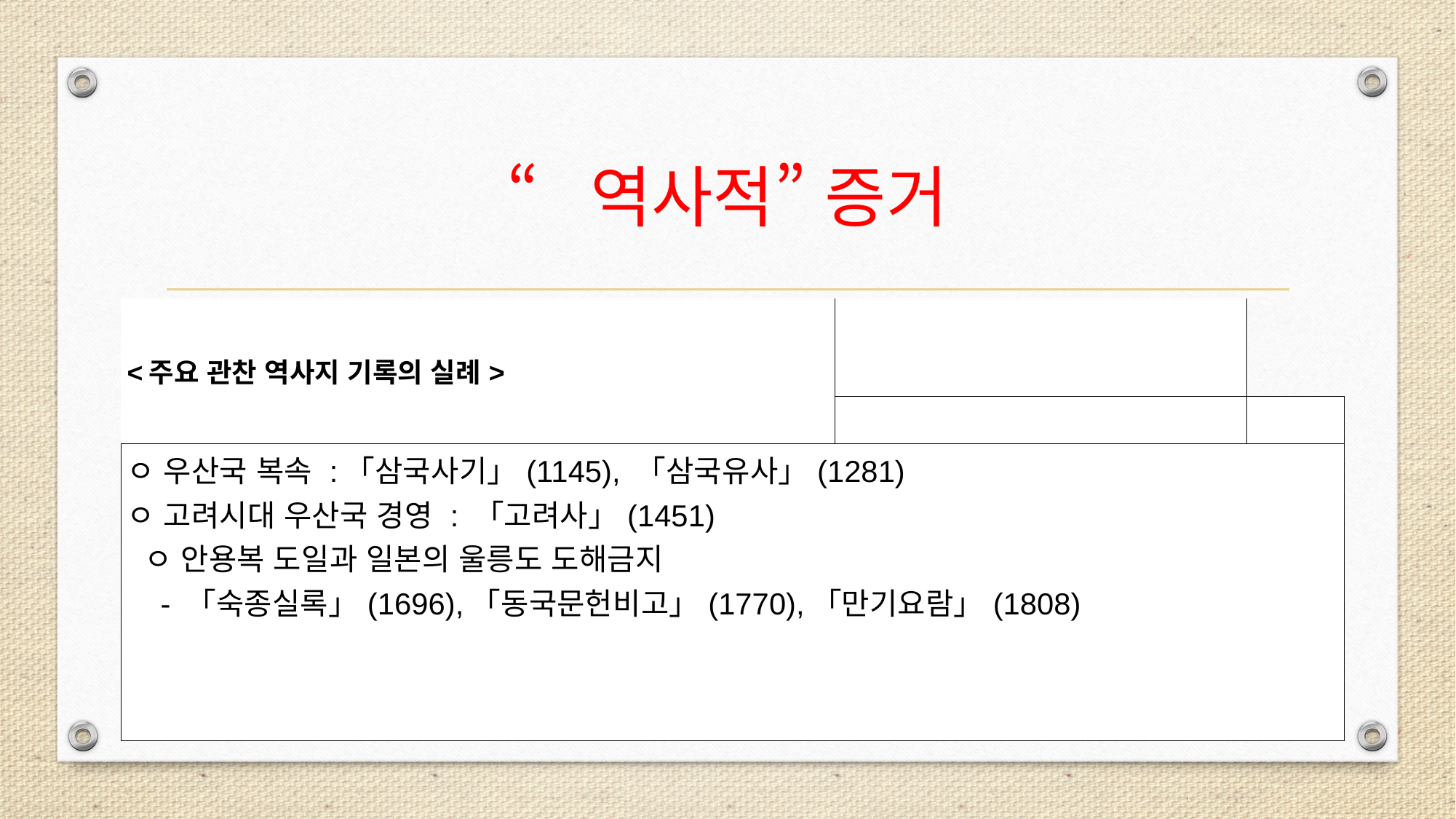

# “역사적” 증거
| <주요 관찬 역사지 기록의 실례> |  |  |
| --- | --- | --- |
|  |  |  |
| ㅇ 우산국 복속 :「삼국사기」(1145), 「삼국유사」(1281) ㅇ 고려시대 우산국 경영 : 「고려사」(1451)  ㅇ 안용복 도일과 일본의 울릉도 도해금지     - 「숙종실록」(1696),「동국문헌비고」(1770),「만기요람」(1808) |  |  |